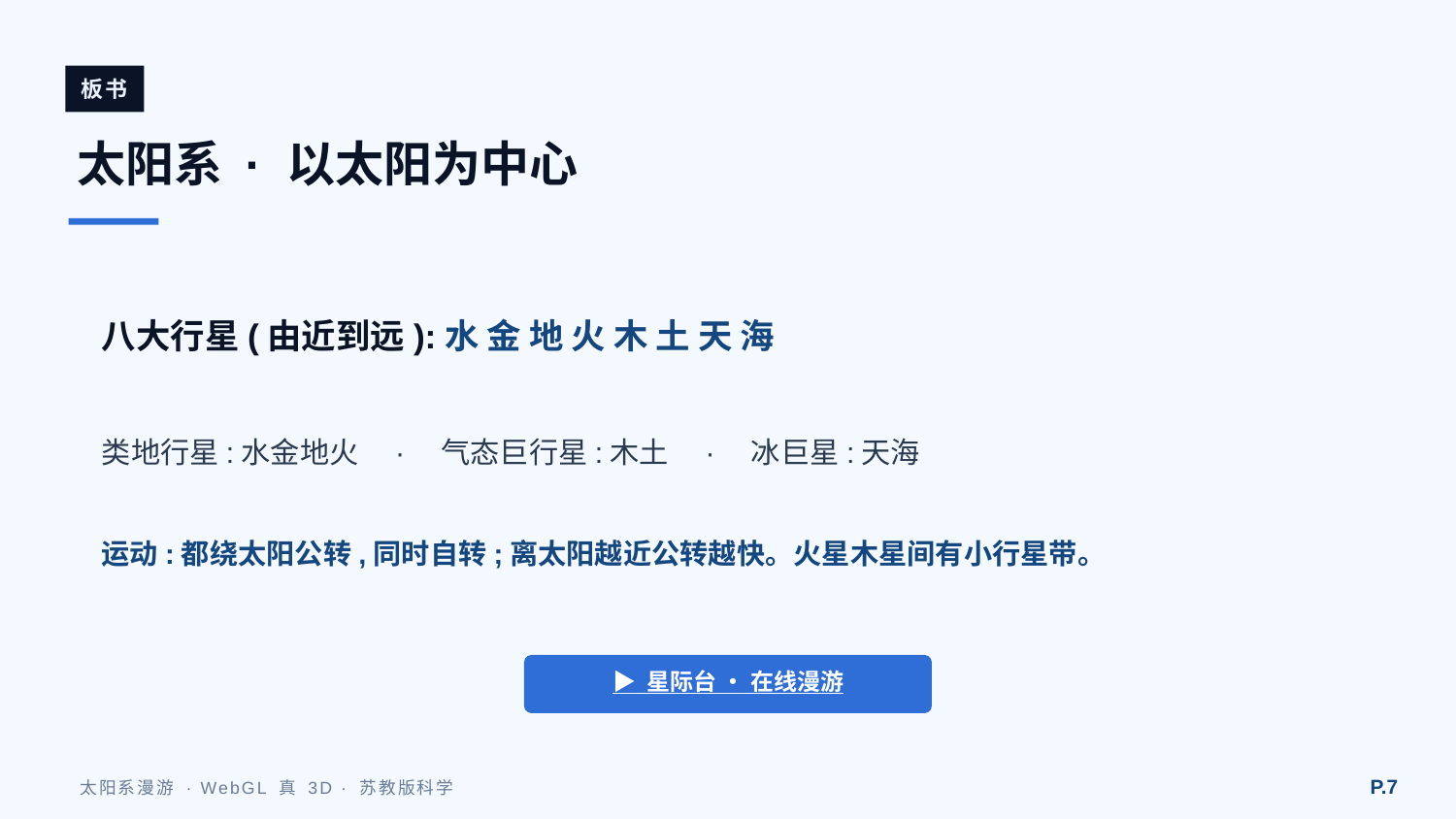

板书

太阳系 · 以太阳为中心

八大行星(由近到远):水 金 地 火 木 土 天 海
类地行星:水金地火　·　气态巨行星:木土　·　冰巨星:天海
运动:都绕太阳公转,同时自转;离太阳越近公转越快。火星木星间有小行星带。
▶  星际台 · 在线漫游

P.7
太阳系漫游 · WebGL 真 3D · 苏教版科学